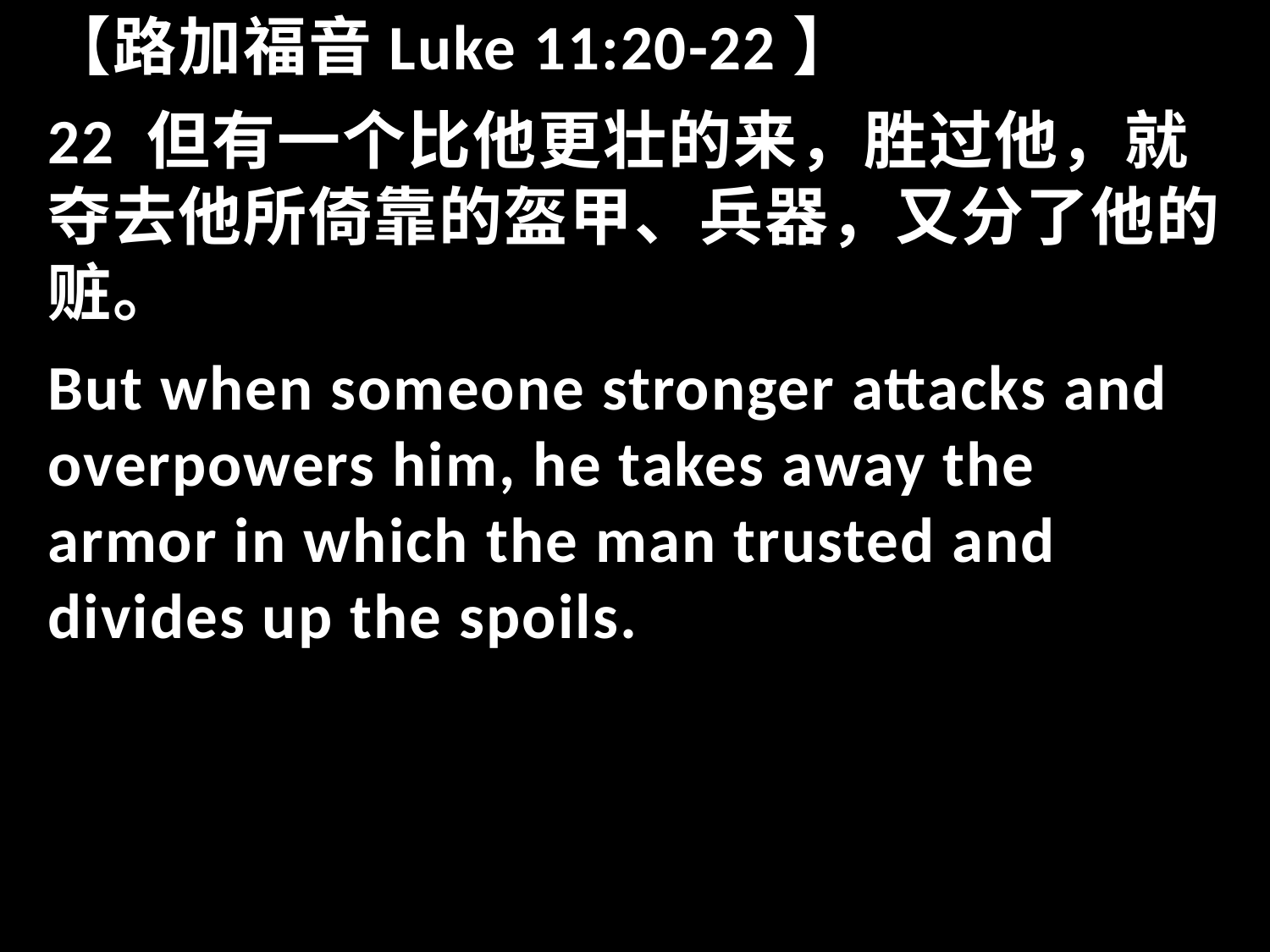

【路加福音Luke 11:20-22】
22 但有一个比他更壮的来，胜过他，就夺去他所倚靠的盔甲、兵器，又分了他的赃。
But when someone stronger attacks and overpowers him, he takes away the armor in which the man trusted and divides up the spoils.